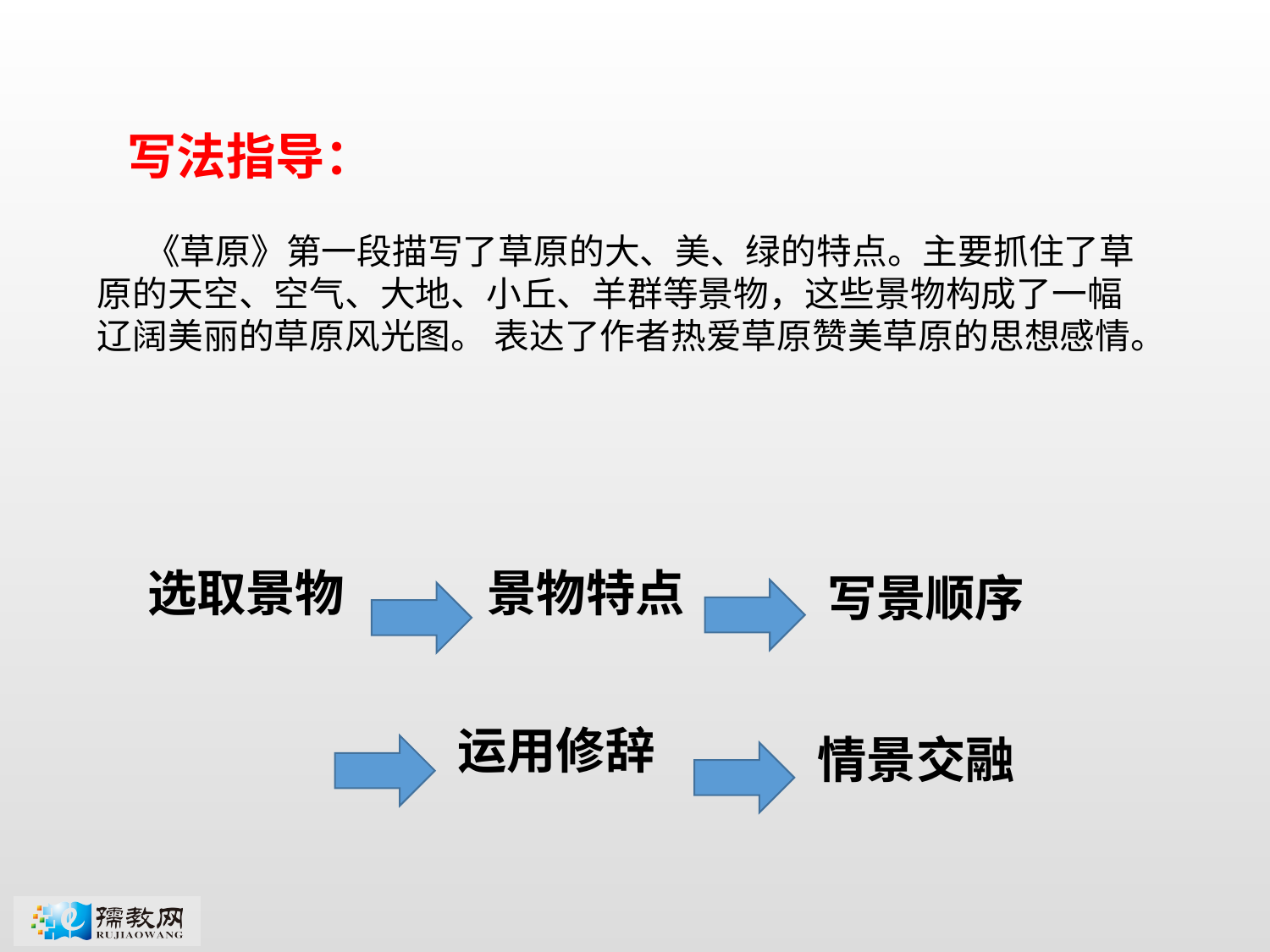

写法指导：
     《草原》第一段描写了草原的大、美、绿的特点。主要抓住了草原的天空、空气、大地、小丘、羊群等景物，这些景物构成了一幅辽阔美丽的草原风光图。 表达了作者热爱草原赞美草原的思想感情。‍
选取景物
景物特点
写景顺序

运用修辞
情景交融